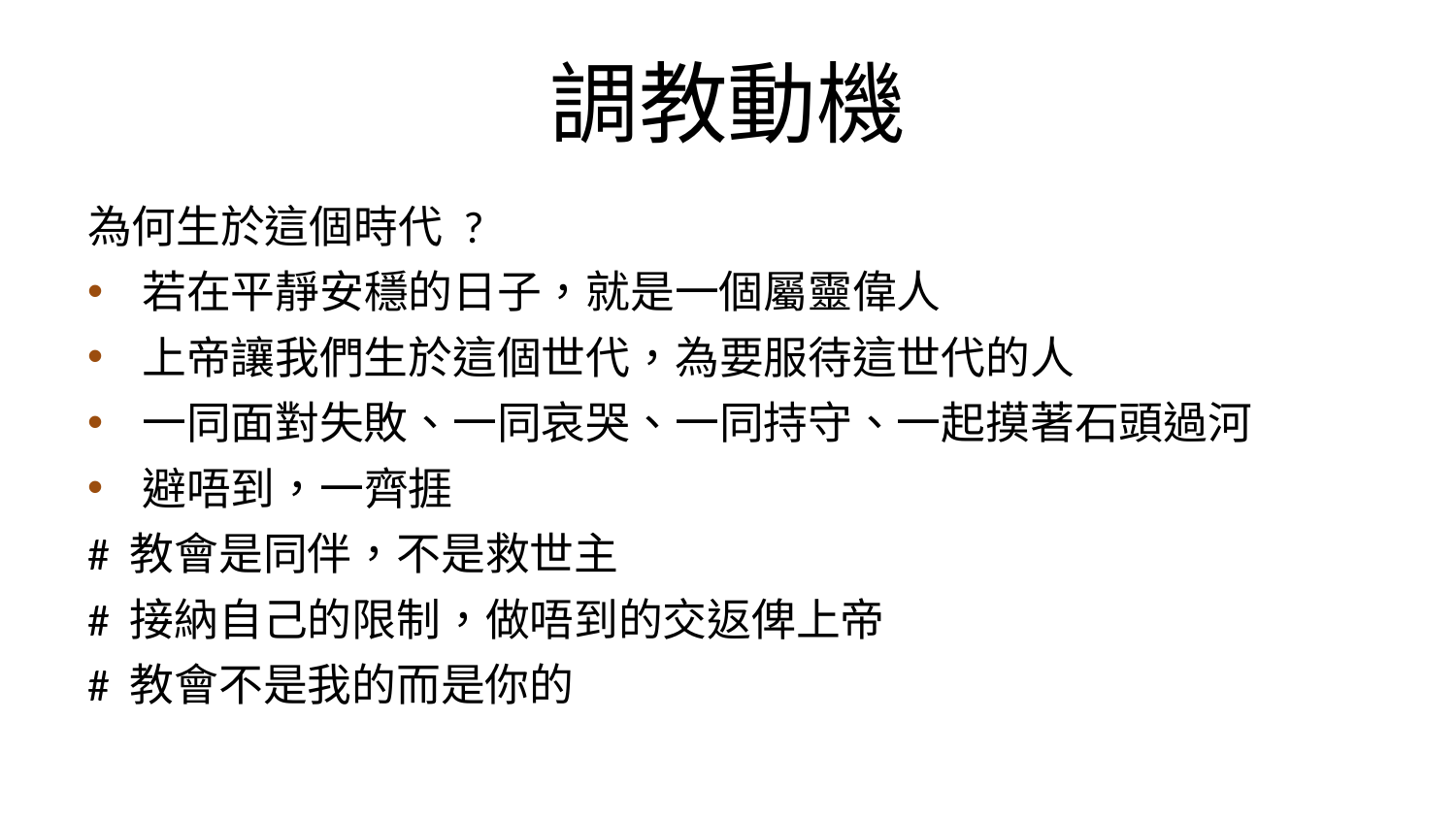

# 調教動機
為何生於這個時代 ?
若在平靜安穩的日子，就是一個屬靈偉人
上帝讓我們生於這個世代，為要服待這世代的人
一同面對失敗、一同哀哭、一同持守、一起摸著石頭過河
避唔到，一齊捱
# 教會是同伴，不是救世主
# 接納自己的限制，做唔到的交返俾上帝
# 教會不是我的而是你的